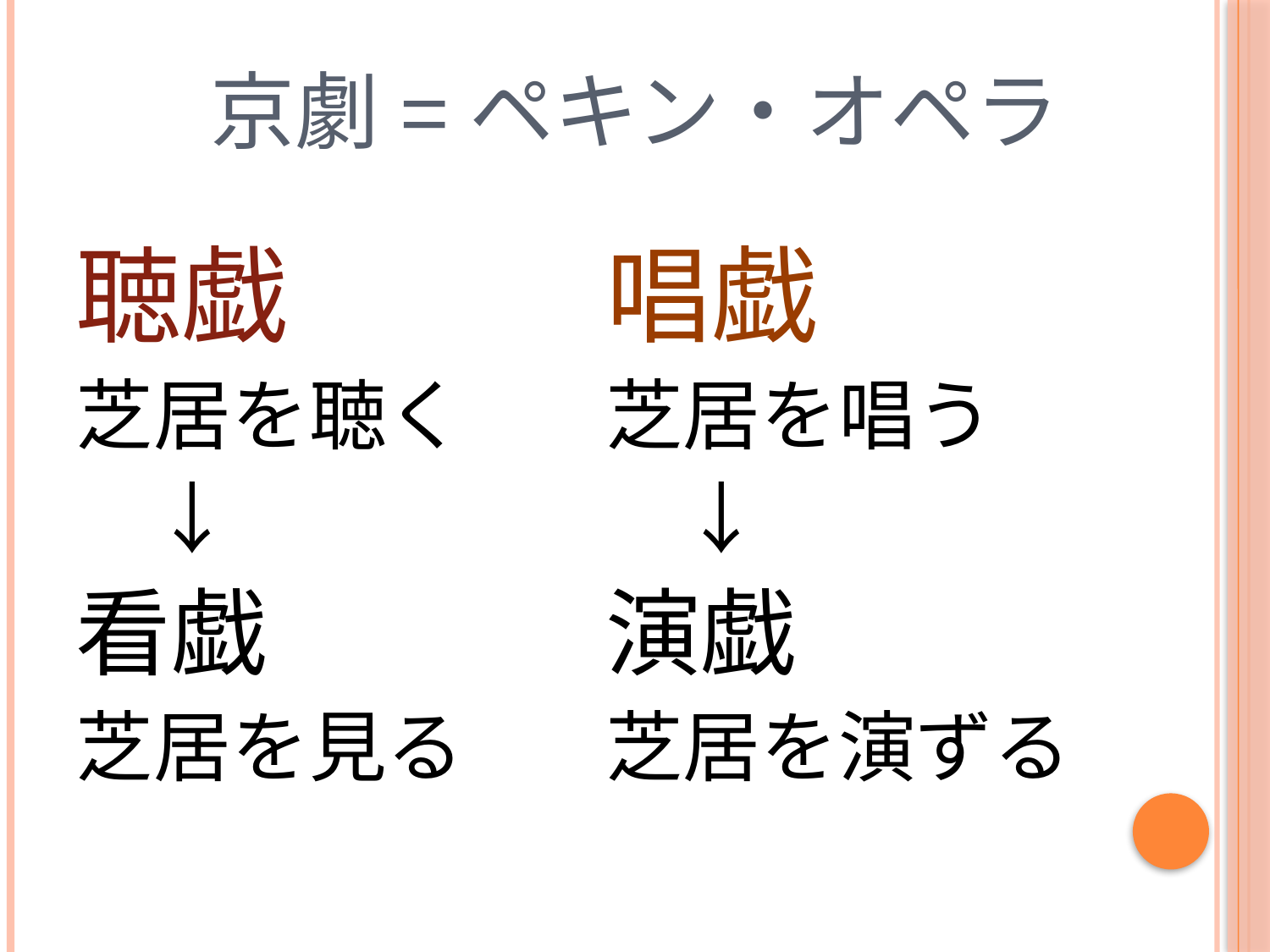

# 京劇=ペキン・オペラ
聴戯
芝居を聴く
　↓
看戯
芝居を見る

唱戯
芝居を唱う
　↓
演戯
芝居を演ずる